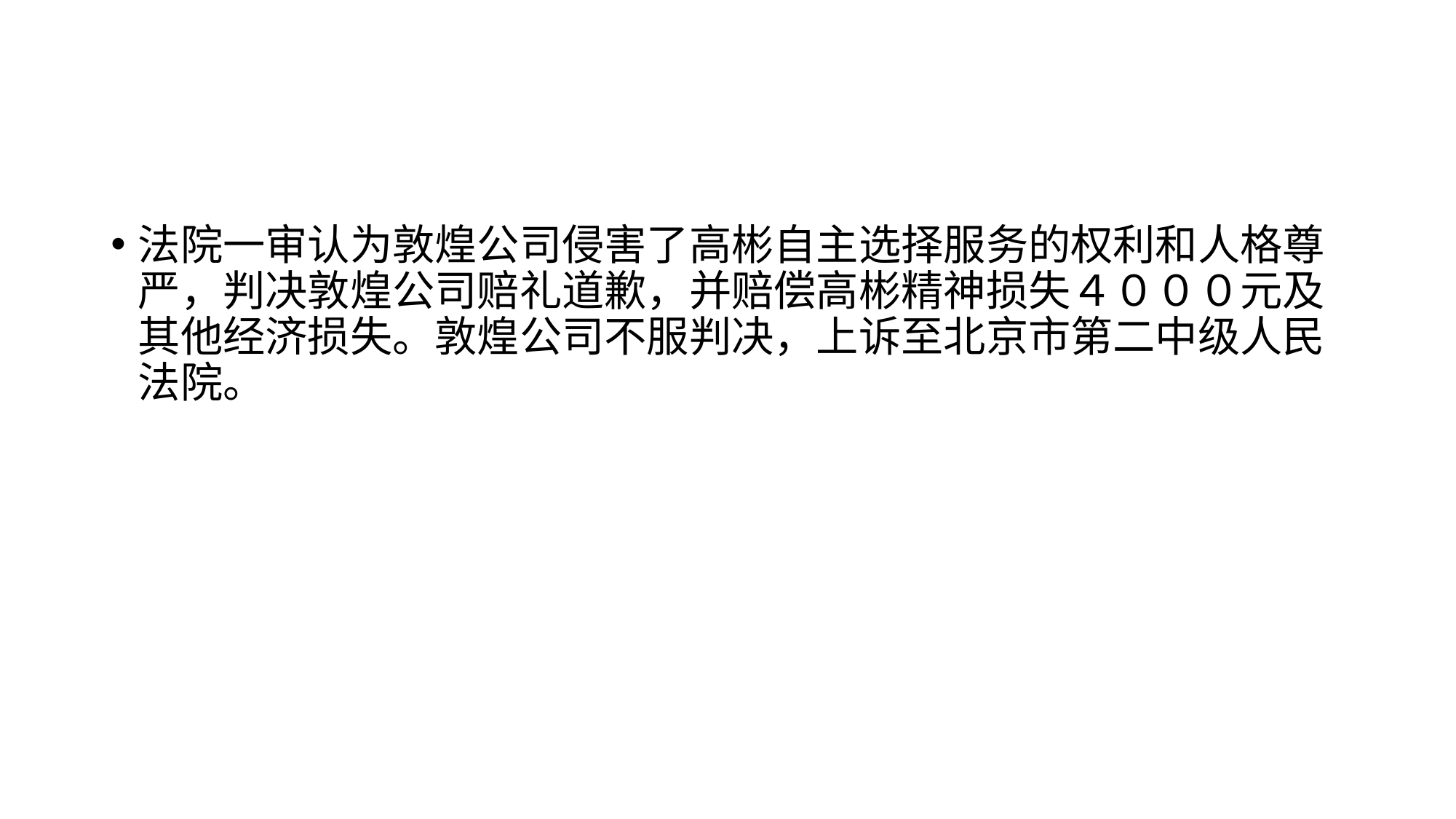

#
法院一审认为敦煌公司侵害了高彬自主选择服务的权利和人格尊严，判决敦煌公司赔礼道歉，并赔偿高彬精神损失４０００元及其他经济损失。敦煌公司不服判决，上诉至北京市第二中级人民法院。